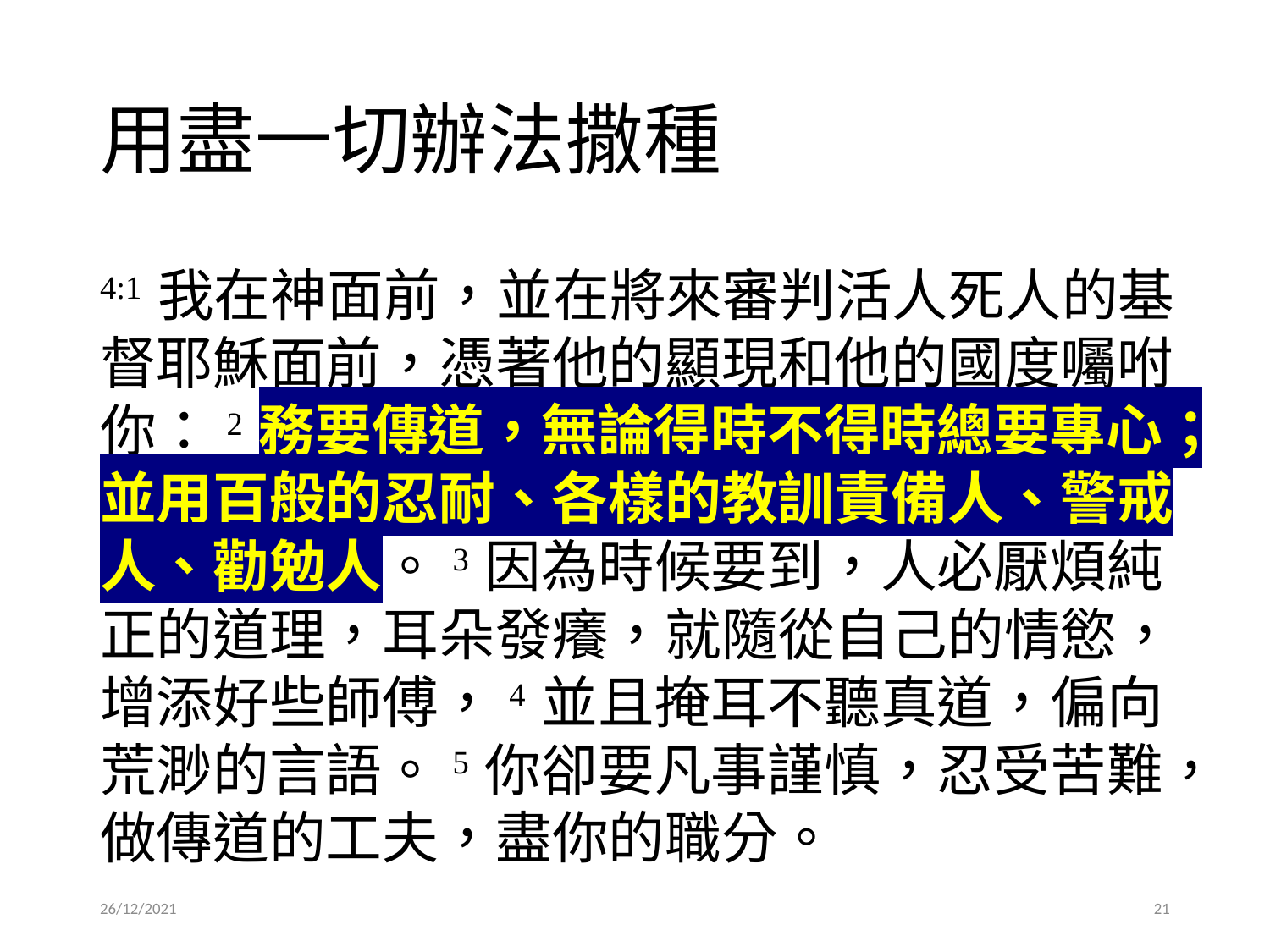

# 用盡一切辦法撒種
4:1 我在神面前，並在將來審判活人死人的基督耶穌面前，憑著他的顯現和他的國度囑咐你：2 務要傳道，無論得時不得時總要專心；並用百般的忍耐、各樣的教訓責備人、警戒人、勸勉人。3 因為時候要到，人必厭煩純正的道理，耳朵發癢，就隨從自己的情慾，增添好些師傅，4 並且掩耳不聽真道，偏向荒渺的言語。5 你卻要凡事謹慎，忍受苦難，做傳道的工夫，盡你的職分。
26/12/2021

21